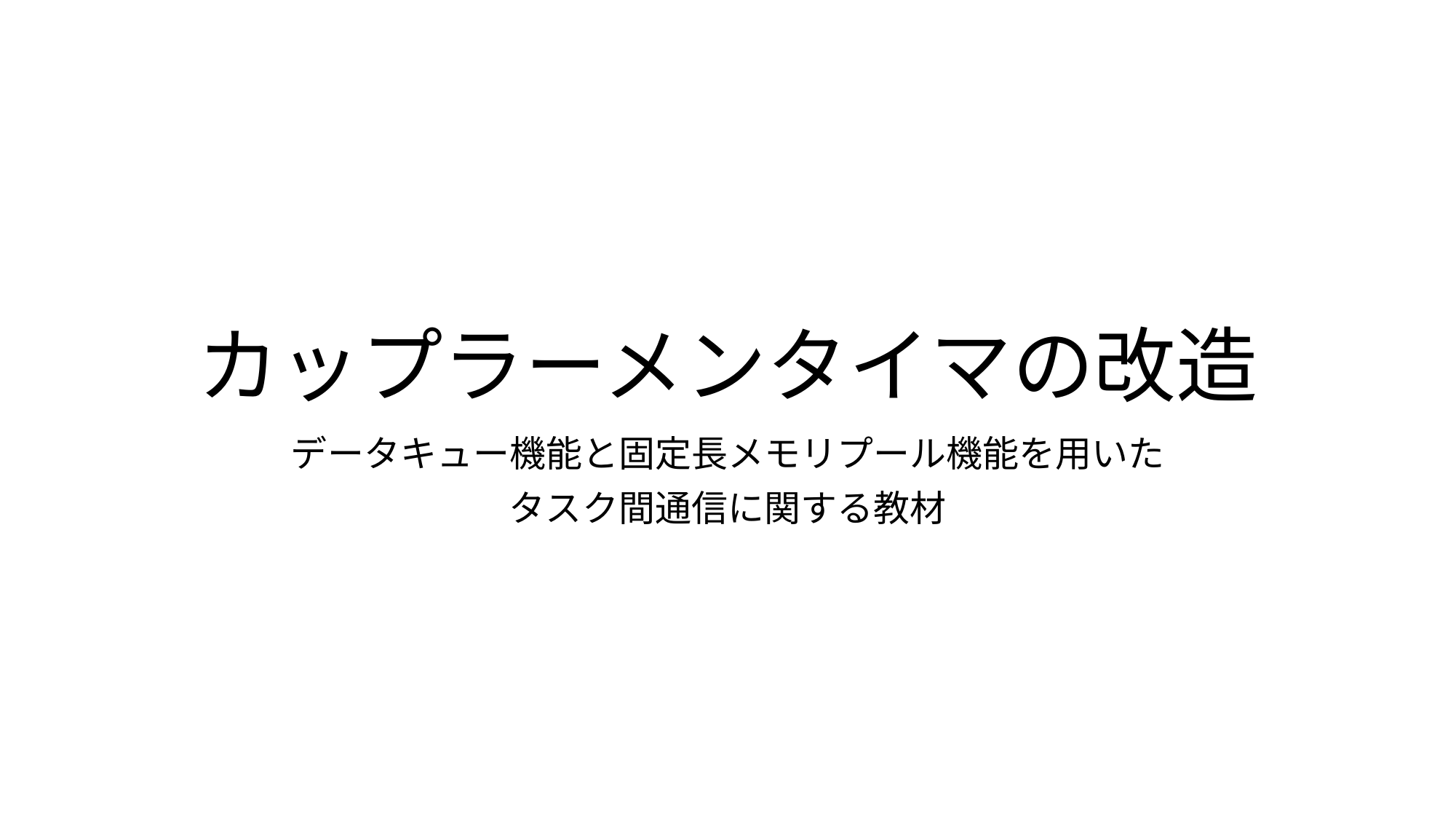

# カップラーメンタイマの改造
データキュー機能と固定長メモリプール機能を用いた
タスク間通信に関する教材